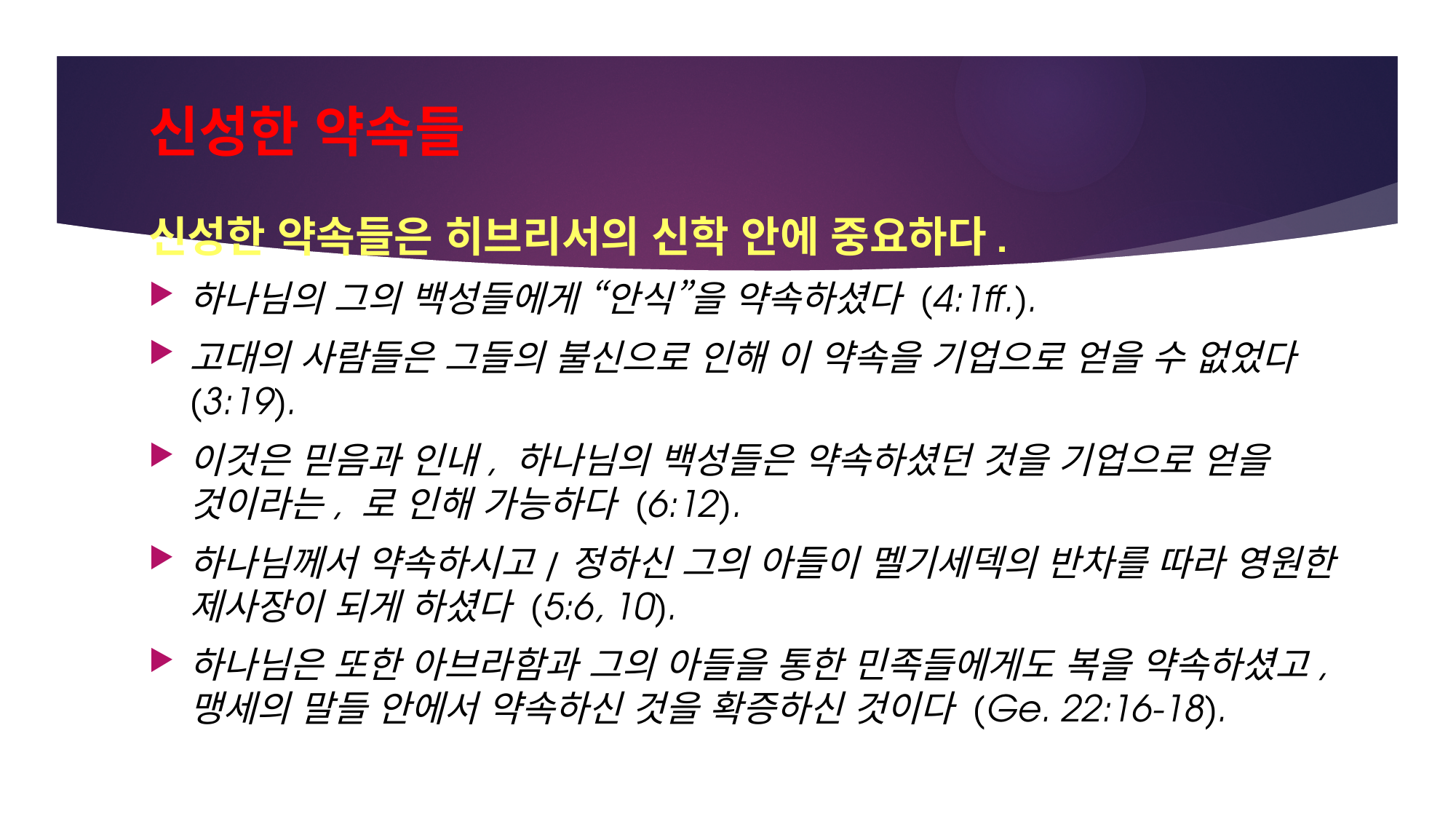

# 신성한 약속들
신성한 약속들은 히브리서의 신학 안에 중요하다.
하나님의 그의 백성들에게 “안식”을 약속하셨다 (4:1ff.).
고대의 사람들은 그들의 불신으로 인해 이 약속을 기업으로 얻을 수 없었다 (3:19).
이것은 믿음과 인내, 하나님의 백성들은 약속하셨던 것을 기업으로 얻을 것이라는, 로 인해 가능하다 (6:12).
하나님께서 약속하시고/정하신 그의 아들이 멜기세덱의 반차를 따라 영원한 제사장이 되게 하셨다 (5:6, 10).
하나님은 또한 아브라함과 그의 아들을 통한 민족들에게도 복을 약속하셨고, 맹세의 말들 안에서 약속하신 것을 확증하신 것이다 (Ge. 22:16-18).